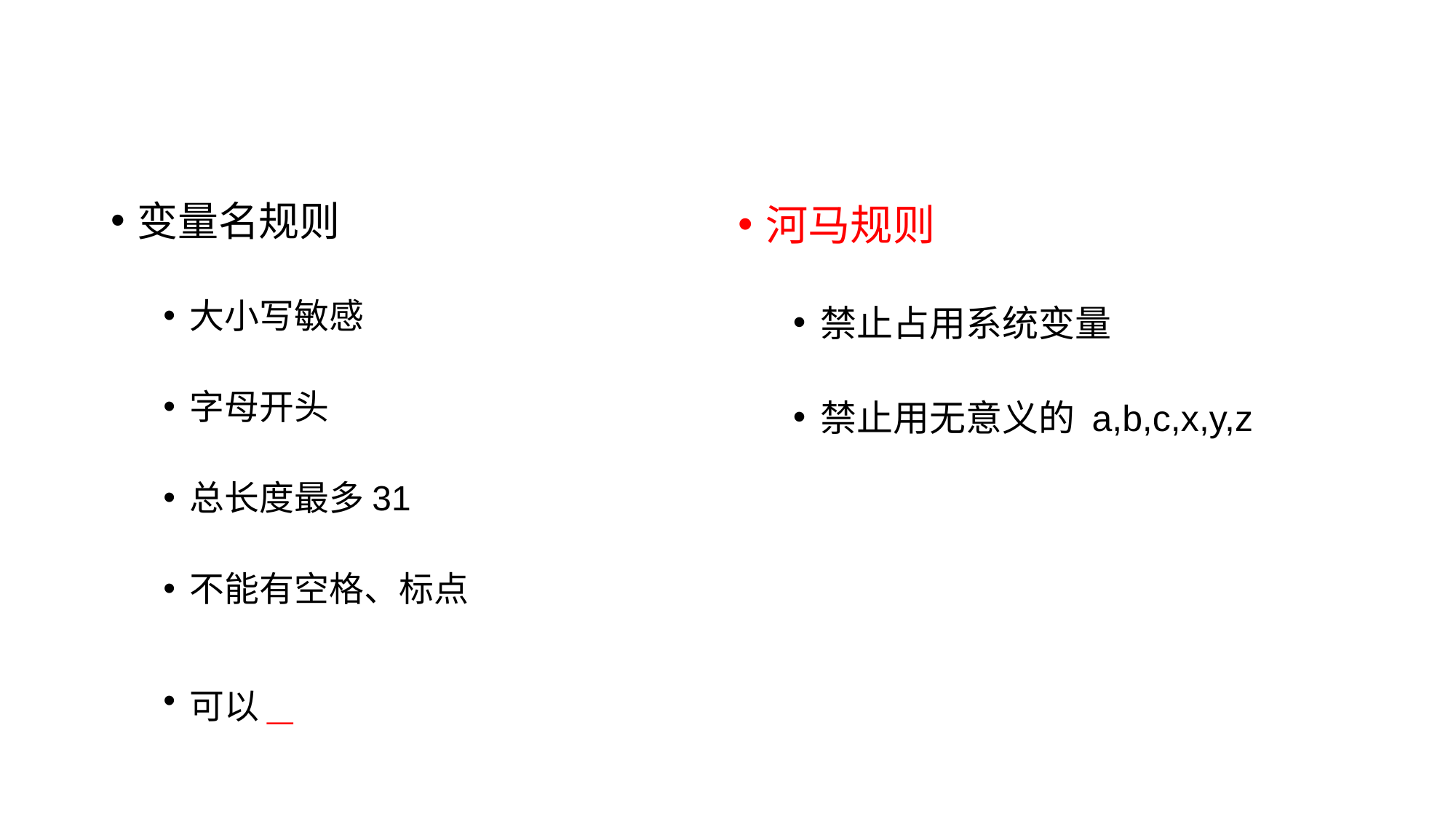

变量名规则
大小写敏感
字母开头
总长度最多31
不能有空格、标点
可以_

河马规则
禁止占用系统变量
禁止用无意义的 a,b,c,x,y,z